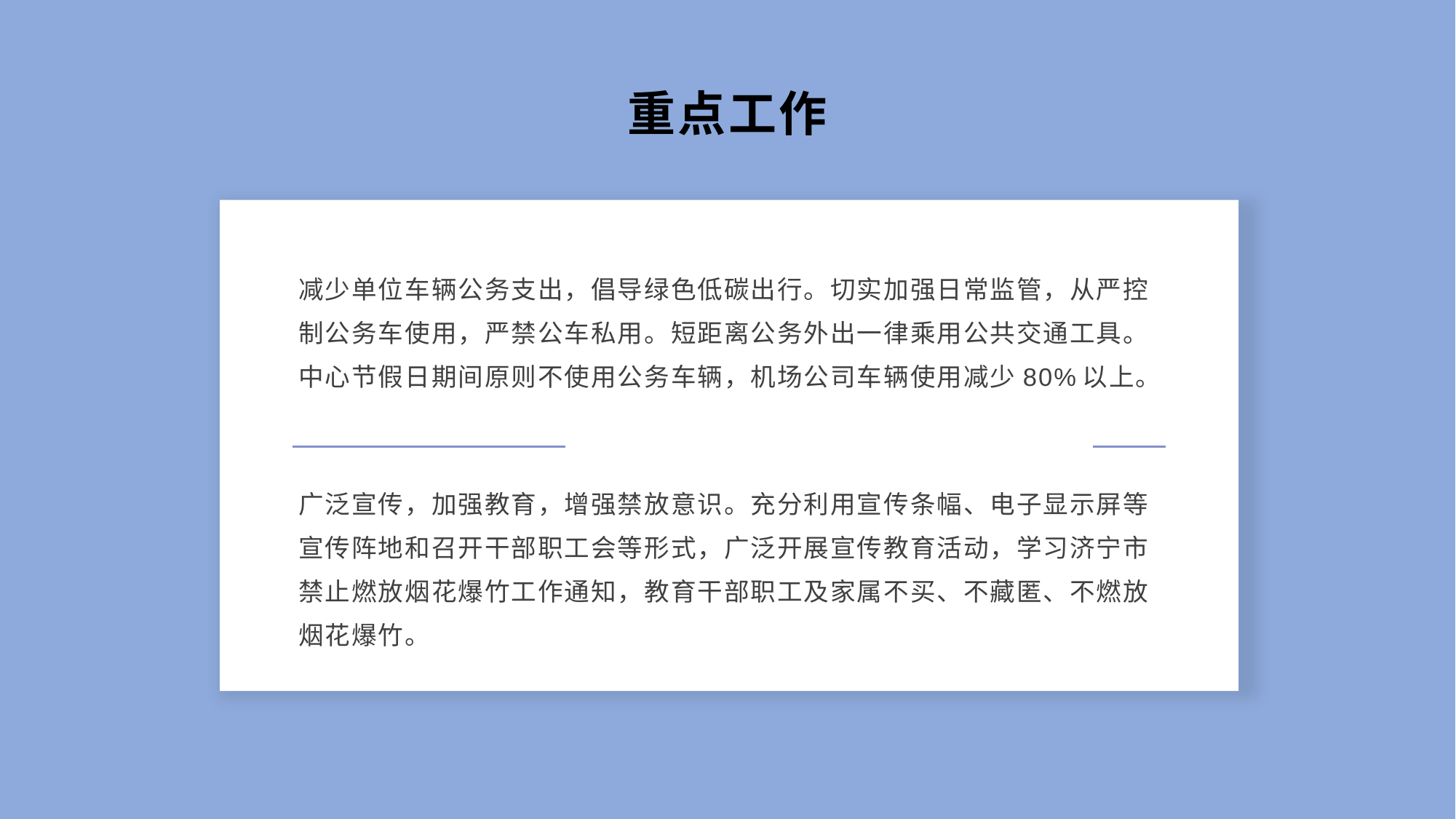

重点工作

减少单位车辆公务支出，倡导绿色低碳出行。切实加强日常监管，从严控制公务车使用，严禁公车私用。短距离公务外出一律乘用公共交通工具。中心节假日期间原则不使用公务车辆，机场公司车辆使用减少80%以上。
广泛宣传，加强教育，增强禁放意识。充分利用宣传条幅、电子显示屏等宣传阵地和召开干部职工会等形式，广泛开展宣传教育活动，学习济宁市禁止燃放烟花爆竹工作通知，教育干部职工及家属不买、不藏匿、不燃放烟花爆竹。